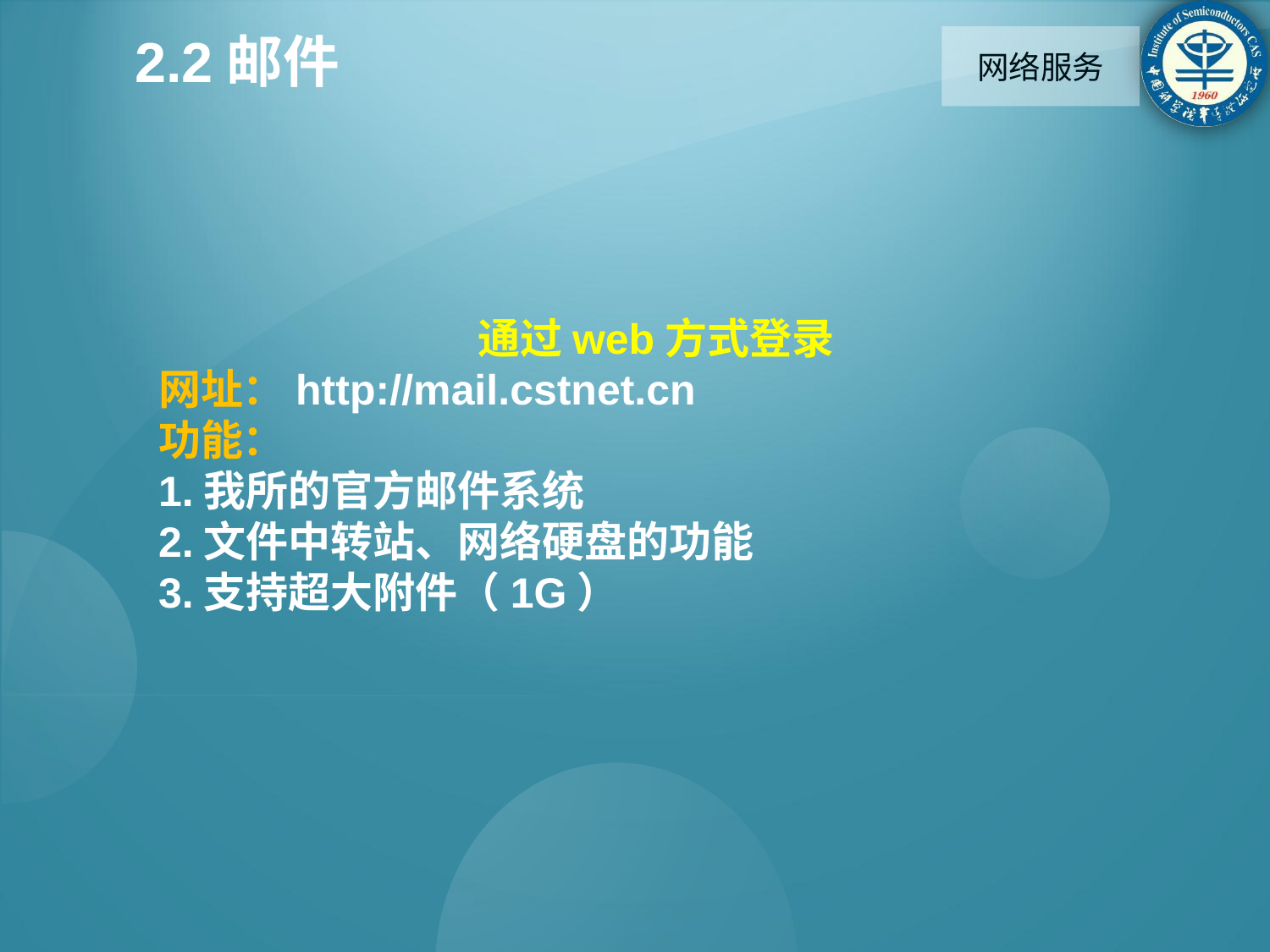

2.2邮件
网络服务
通过web方式登录
网址：http://mail.cstnet.cn
功能：
1.我所的官方邮件系统
2.文件中转站、网络硬盘的功能
3.支持超大附件（1G）